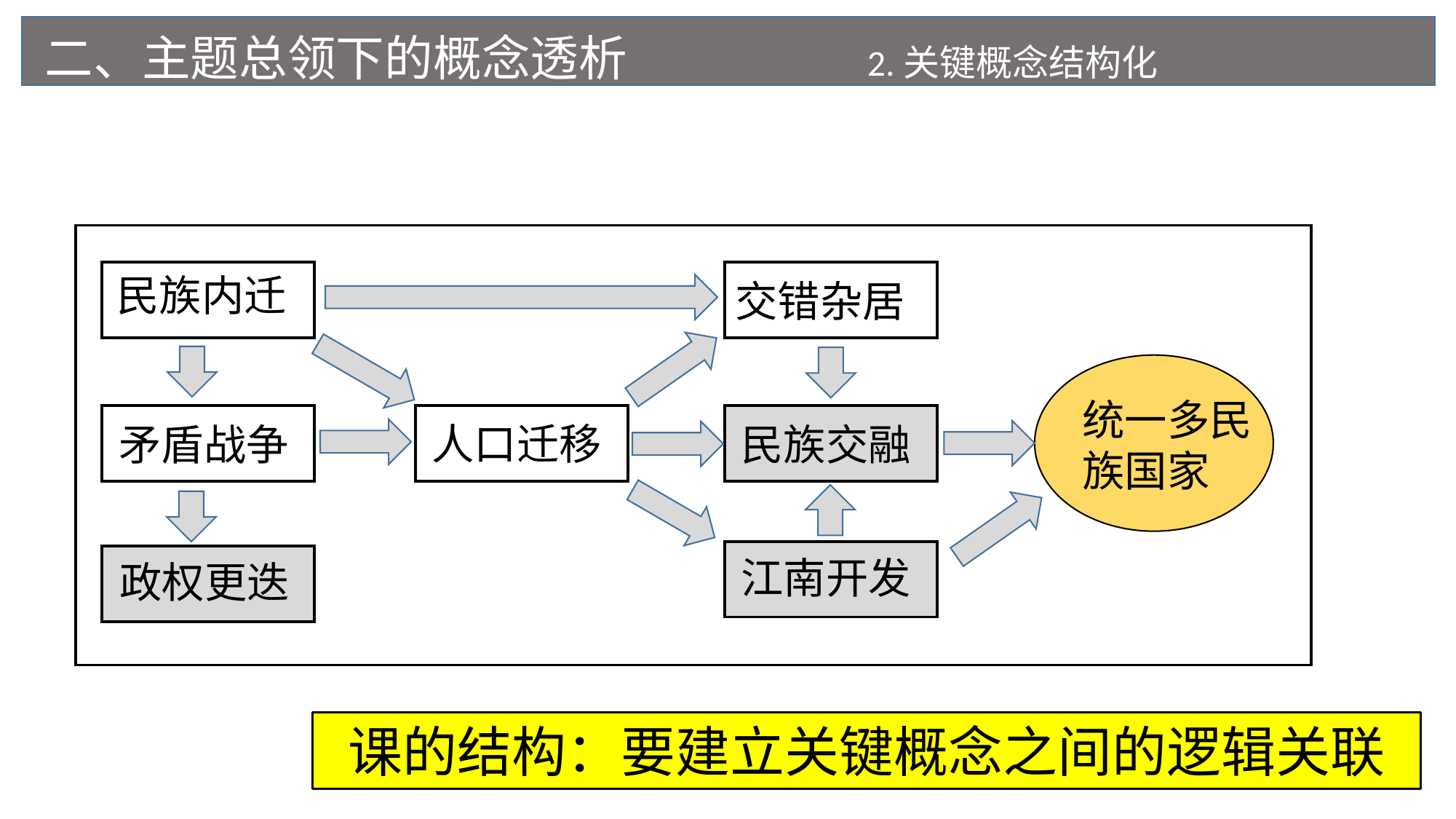

二、主题总领下的概念透析
2.关键概念结构化

民族内迁
交错杂居

统一多民族国家

人口迁移
矛盾战争
民族交融

江南开发
政权更迭
课的结构：要建立关键概念之间的逻辑关联